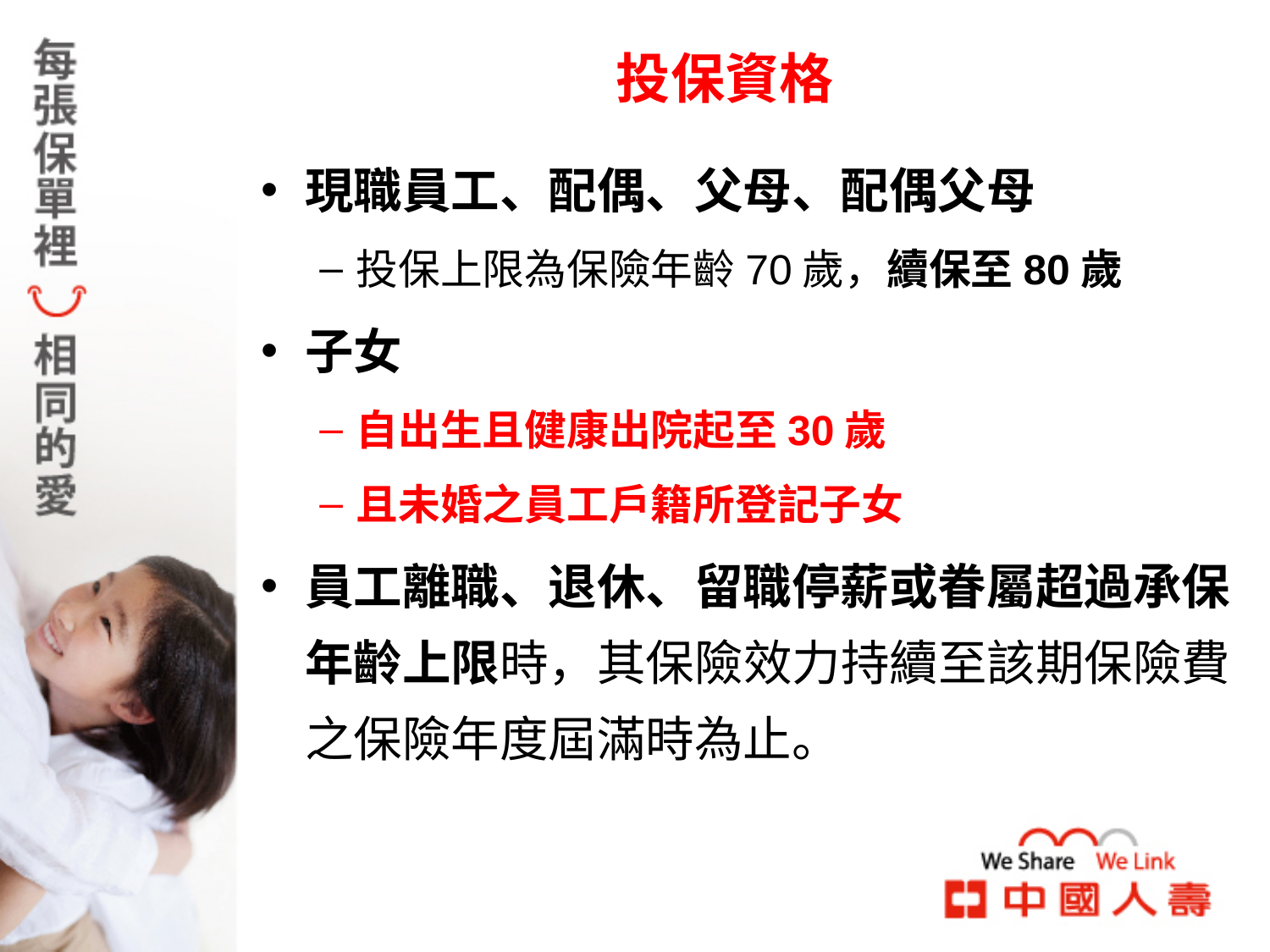

# 投保資格
現職員工、配偶、父母、配偶父母
投保上限為保險年齡70歲，續保至80歲
子女
自出生且健康出院起至30歲
且未婚之員工戶籍所登記子女
員工離職、退休、留職停薪或眷屬超過承保年齡上限時，其保險效力持續至該期保險費之保險年度屆滿時為止。